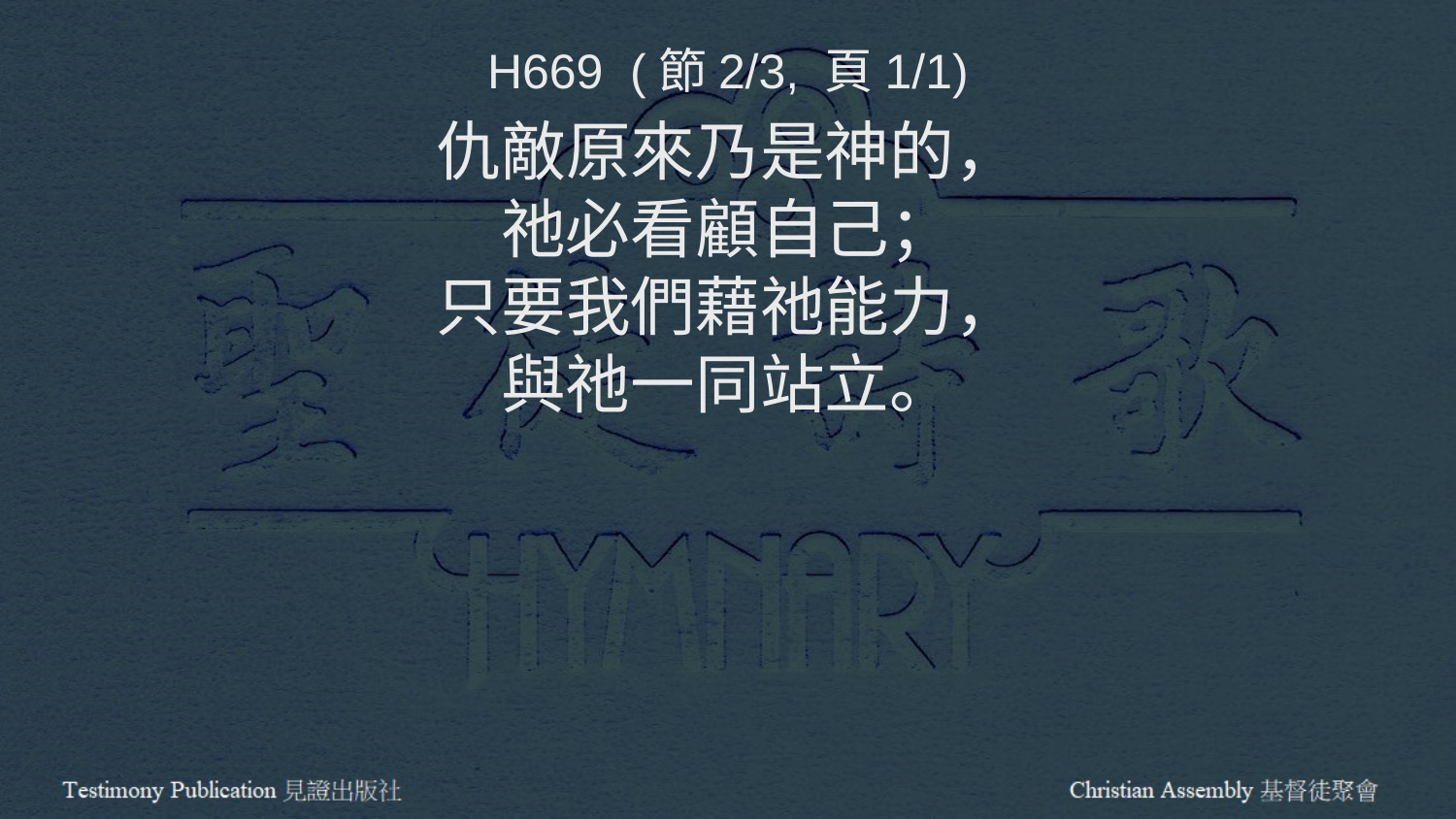

H669  (節2/3, 頁1/1)
仇敵原來乃是神的，
祂必看顧自己；
只要我們藉祂能力，
與祂一同站立。